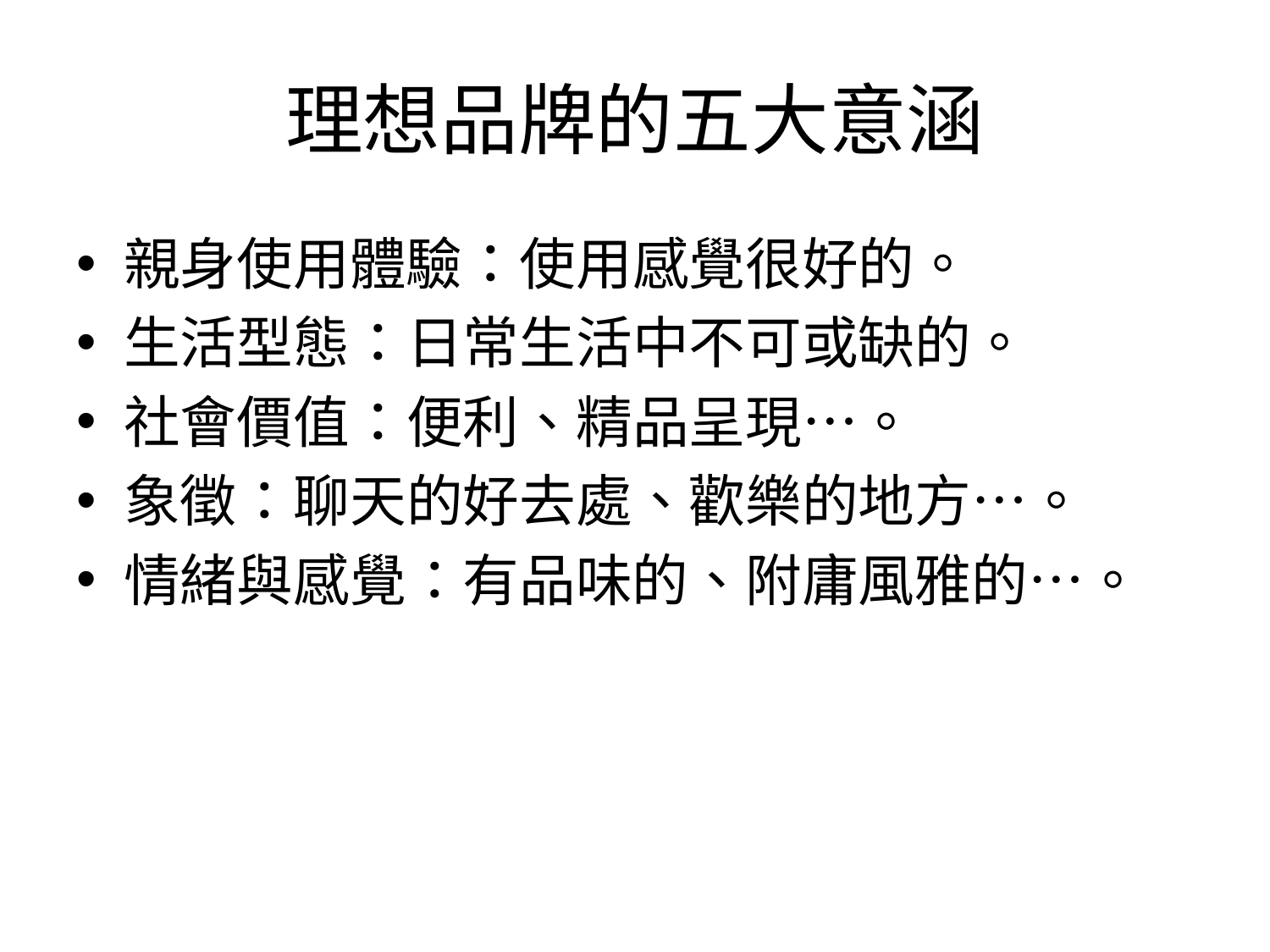

# 理想品牌的五大意涵
親身使用體驗：使用感覺很好的。
生活型態：日常生活中不可或缺的。
社會價值：便利、精品呈現…。
象徵：聊天的好去處、歡樂的地方…。
情緒與感覺：有品味的、附庸風雅的…。